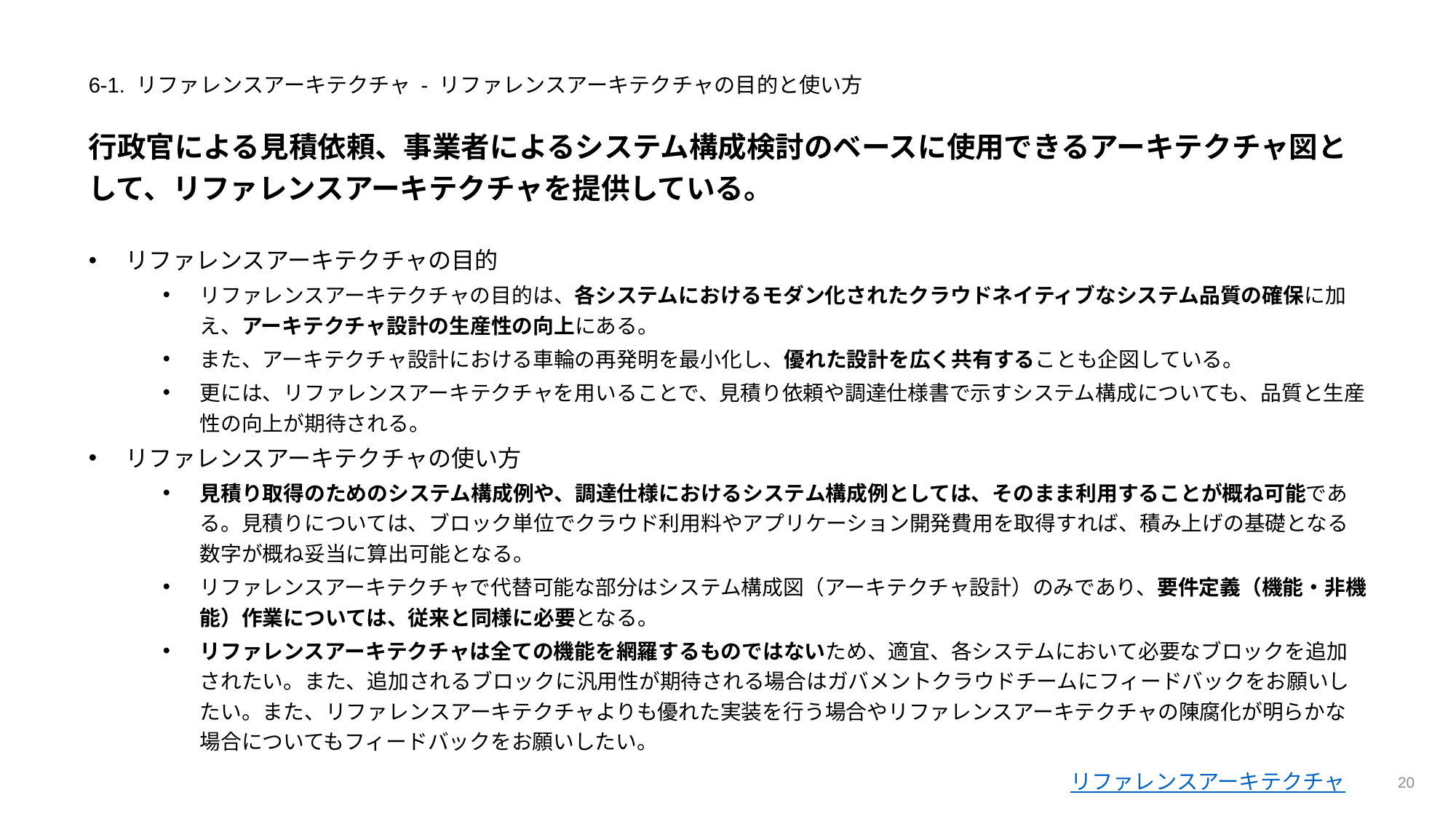

# 6-1. リファレンスアーキテクチャ - リファレンスアーキテクチャの目的と使い方
行政官による見積依頼、事業者によるシステム構成検討のベースに使用できるアーキテクチャ図として、リファレンスアーキテクチャを提供している。
リファレンスアーキテクチャの目的
リファレンスアーキテクチャの目的は、各システムにおけるモダン化されたクラウドネイティブなシステム品質の確保に加え、アーキテクチャ設計の生産性の向上にある。
また、アーキテクチャ設計における車輪の再発明を最小化し、優れた設計を広く共有することも企図している。
更には、リファレンスアーキテクチャを用いることで、見積り依頼や調達仕様書で示すシステム構成についても、品質と生産性の向上が期待される。
リファレンスアーキテクチャの使い方
見積り取得のためのシステム構成例や、調達仕様におけるシステム構成例としては、そのまま利用することが概ね可能である。見積りについては、ブロック単位でクラウド利用料やアプリケーション開発費用を取得すれば、積み上げの基礎となる数字が概ね妥当に算出可能となる。
リファレンスアーキテクチャで代替可能な部分はシステム構成図（アーキテクチャ設計）のみであり、要件定義（機能・非機能）作業については、従来と同様に必要となる。
リファレンスアーキテクチャは全ての機能を網羅するものではないため、適宜、各システムにおいて必要なブロックを追加されたい。また、追加されるブロックに汎用性が期待される場合はガバメントクラウドチームにフィードバックをお願いしたい。また、リファレンスアーキテクチャよりも優れた実装を行う場合やリファレンスアーキテクチャの陳腐化が明らかな場合についてもフィードバックをお願いしたい。
20
リファレンスアーキテクチャ